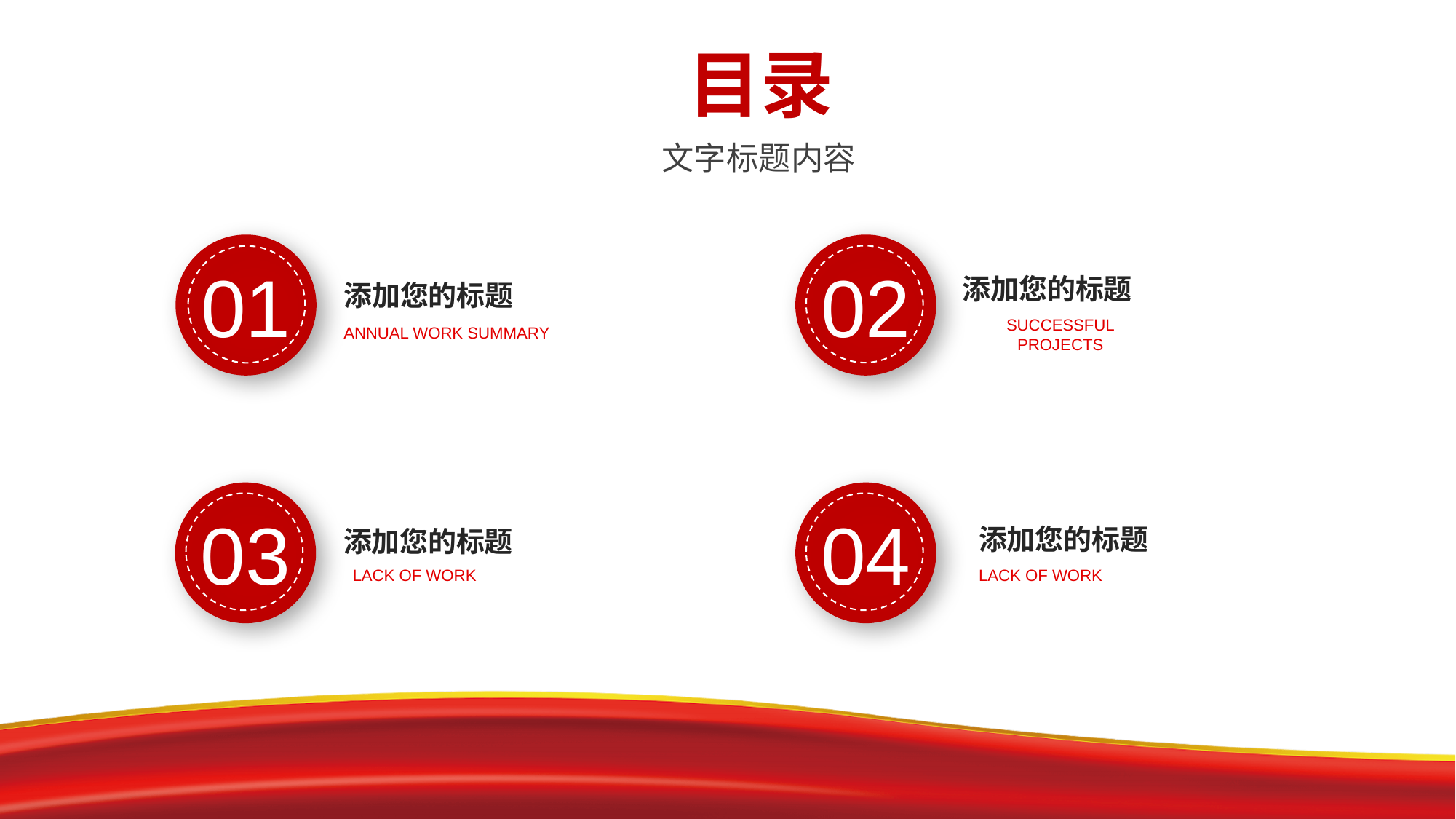

目录
文字标题内容

01
添加您的标题
ANNUAL WORK SUMMARY

02
添加您的标题
SUCCESSFUL PROJECTS

03
添加您的标题
LACK OF WORK

04
添加您的标题
LACK OF WORK